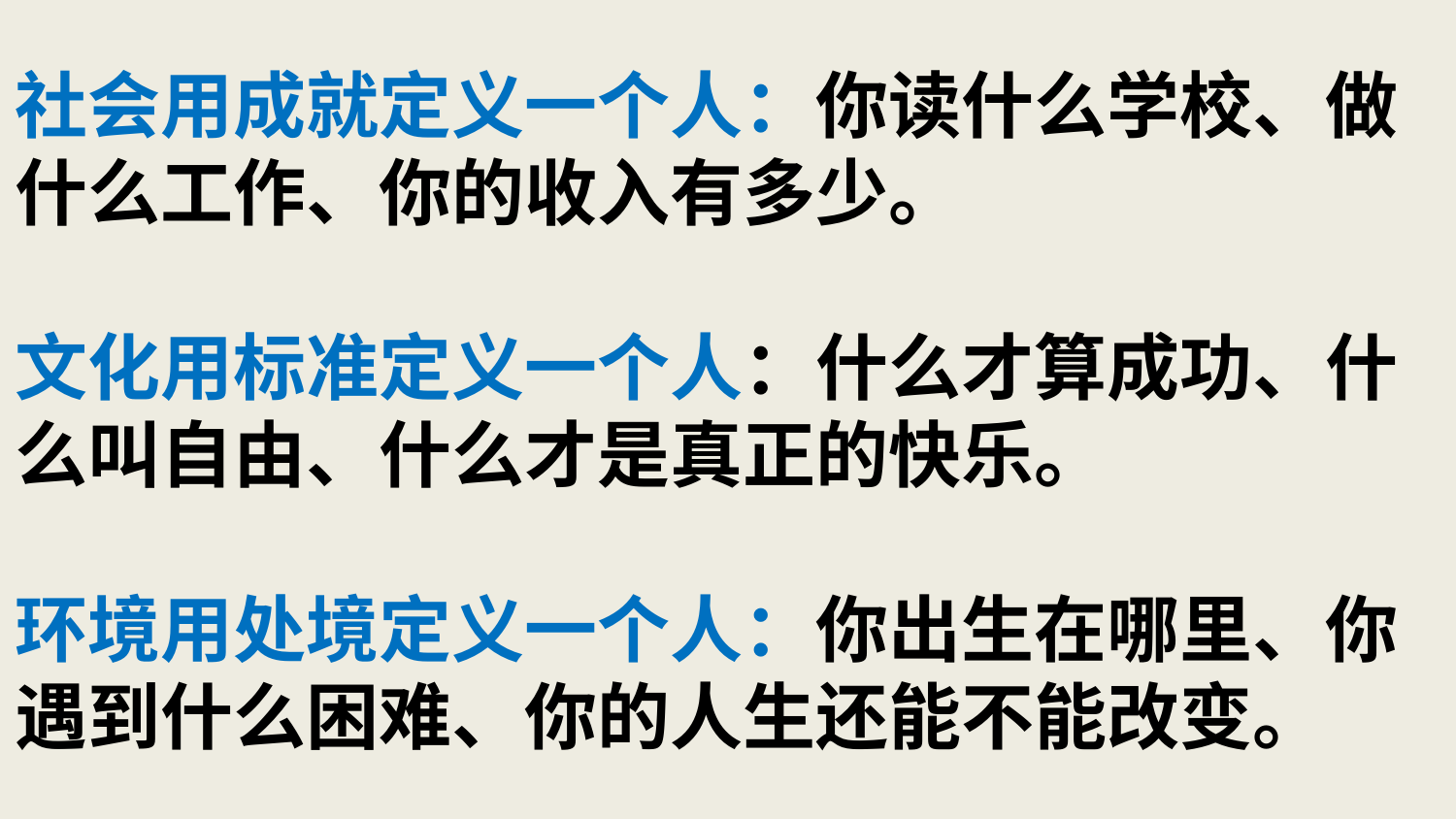

# 社会用成就定义一个人：你读什么学校、做什么工作、你的收入有多少。 文化用标准定义一个人：什么才算成功、什么叫自由、什么才是真正的快乐。 环境用处境定义一个人：你出生在哪里、你遇到什么困难、你的人生还能不能改变。